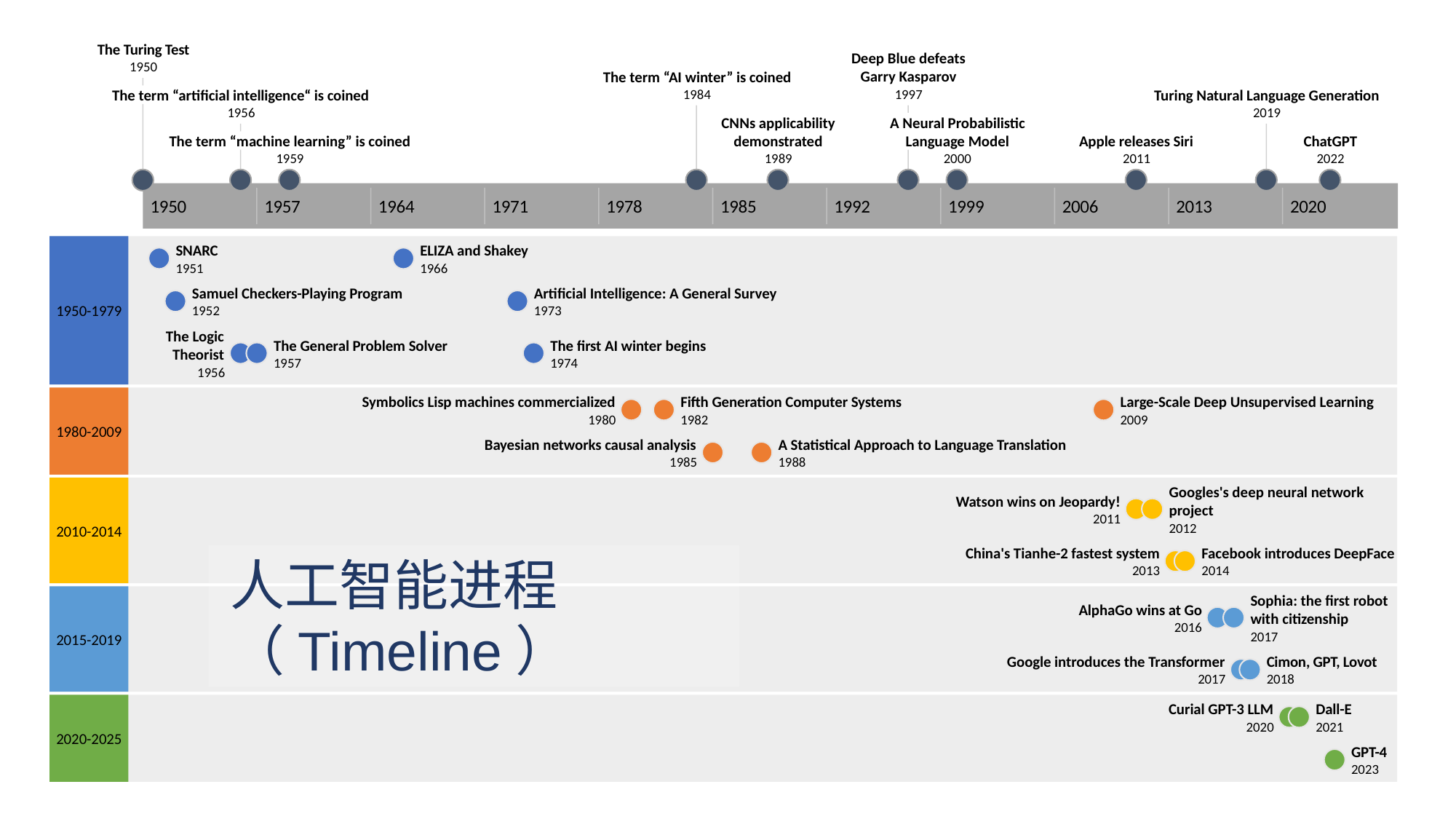

The Turing Test
Deep Blue defeats Garry Kasparov
1950
The term “AI winter” is coined
The term “artificial intelligence“ is coined
1984
1997
Turing Natural Language Generation
1956
2019
CNNs applicability demonstrated
A Neural Probabilistic Language Model
The term “machine learning” is coined
Apple releases Siri
ChatGPT
1959
1989
2000
2011
2022

1950
1957
1964
1971
1978
1985
1992
1999
2006
2013
2020

SNARC
ELIZA and Shakey

1951
1966
Samuel Checkers-Playing Program
Artificial Intelligence: A General Survey

1950-1979
1952
1973
The Logic Theorist
The General Problem Solver
The first AI winter begins

1957
1974
1956

Symbolics Lisp machines commercialized
Fifth Generation Computer Systems
Large-Scale Deep Unsupervised Learning

1980
1982
2009
1980-2009
Bayesian networks causal analysis
A Statistical Approach to Language Translation

1985
1988

Googles's deep neural network project
Watson wins on Jeopardy!

2011
2012
2010-2014
China's Tianhe-2 fastest system
Facebook introduces DeepFace
人工智能进程
（Timeline）

2013
2014

Sophia: the first robot with citizenship
AlphaGo wins at Go

2016
2017
2015-2019
Google introduces the Transformer
Cimon, GPT, Lovot

2017
2018

Curial GPT-3 LLM
Dall-E

2020
2021
2020-2025
GPT-4

2023